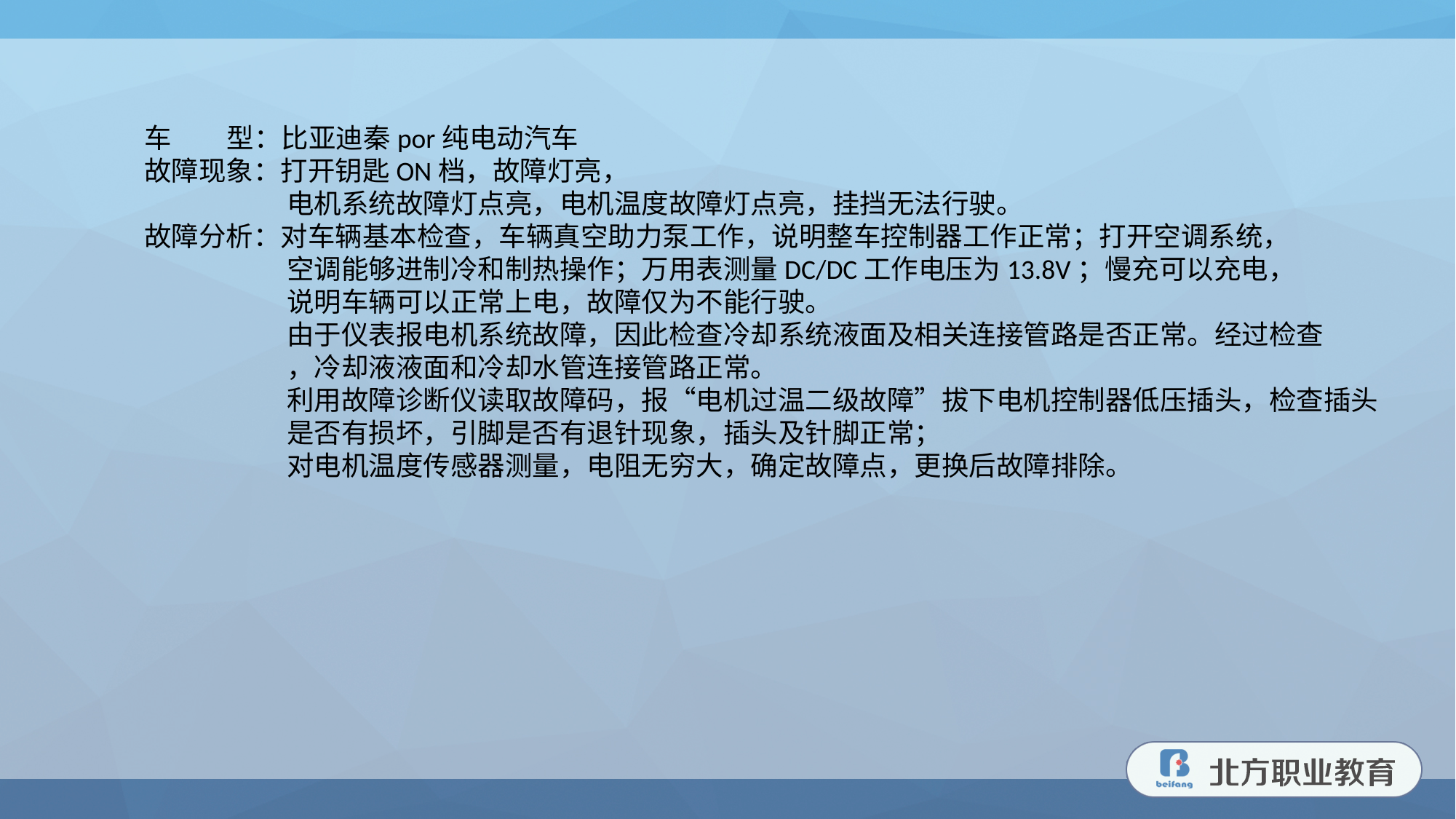

车         型：比亚迪秦por纯电动汽车
故障现象：打开钥匙ON档，故障灯亮，
                      电机系统故障灯点亮，电机温度故障灯点亮，挂挡无法行驶。
故障分析：对车辆基本检查，车辆真空助力泵工作，说明整车控制器工作正常；打开空调系统，
                      空调能够进制冷和制热操作；万用表测量DC/DC工作电压为13.8V；慢充可以充电，
                      说明车辆可以正常上电，故障仅为不能行驶。
                      由于仪表报电机系统故障，因此检查冷却系统液面及相关连接管路是否正常。经过检查
                      ，冷却液液面和冷却水管连接管路正常。
                      利用故障诊断仪读取故障码，报“电机过温二级故障”拔下电机控制器低压插头，检查插头
                      是否有损坏，引脚是否有退针现象，插头及针脚正常；
                      对电机温度传感器测量，电阻无穷大，确定故障点，更换后故障排除。